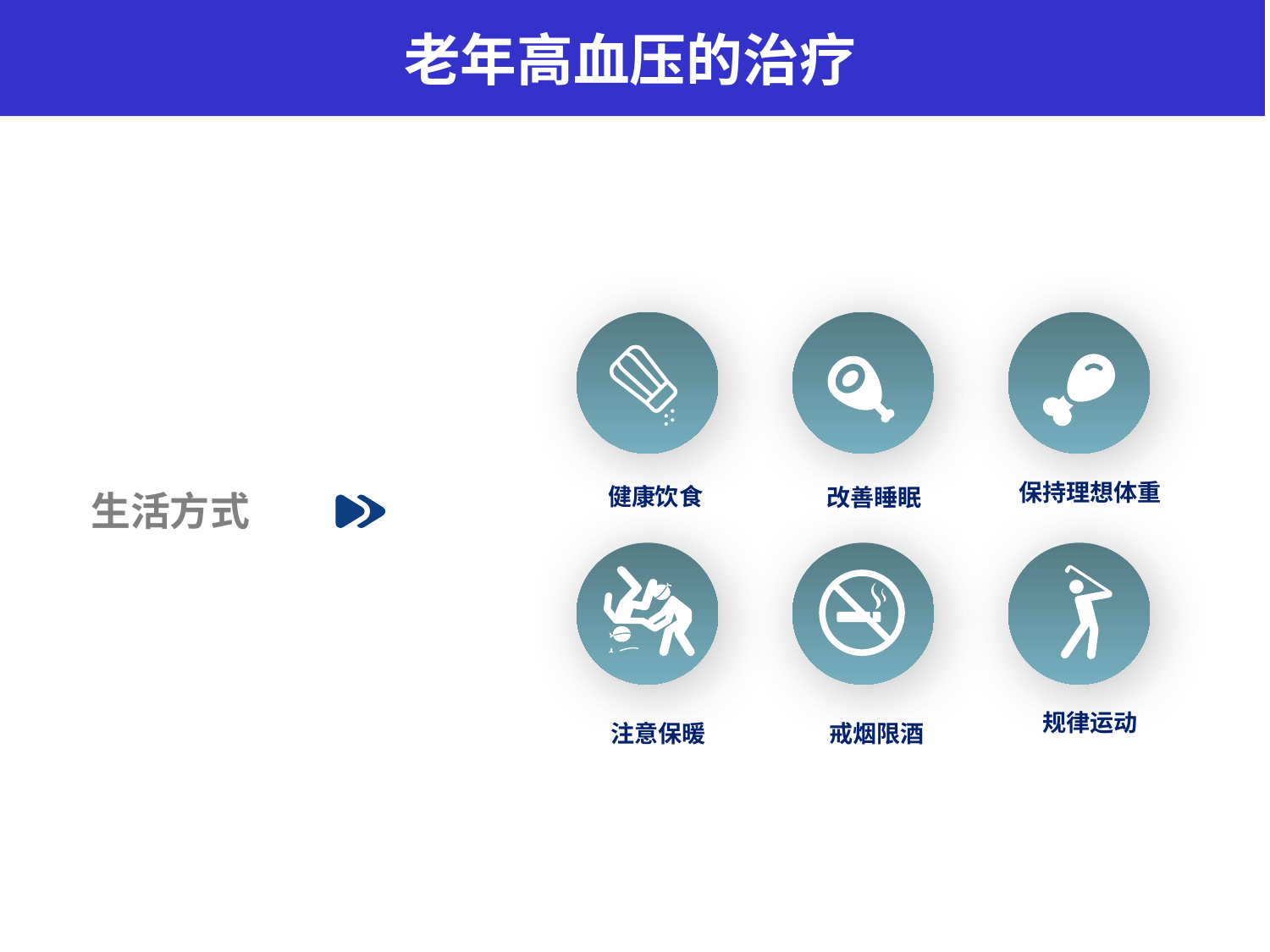

老年高血压的治疗
生活方式干预

保持理想体重
健康饮食
改善睡眠
生活方式

规律运动
注意保暖
戒烟限酒